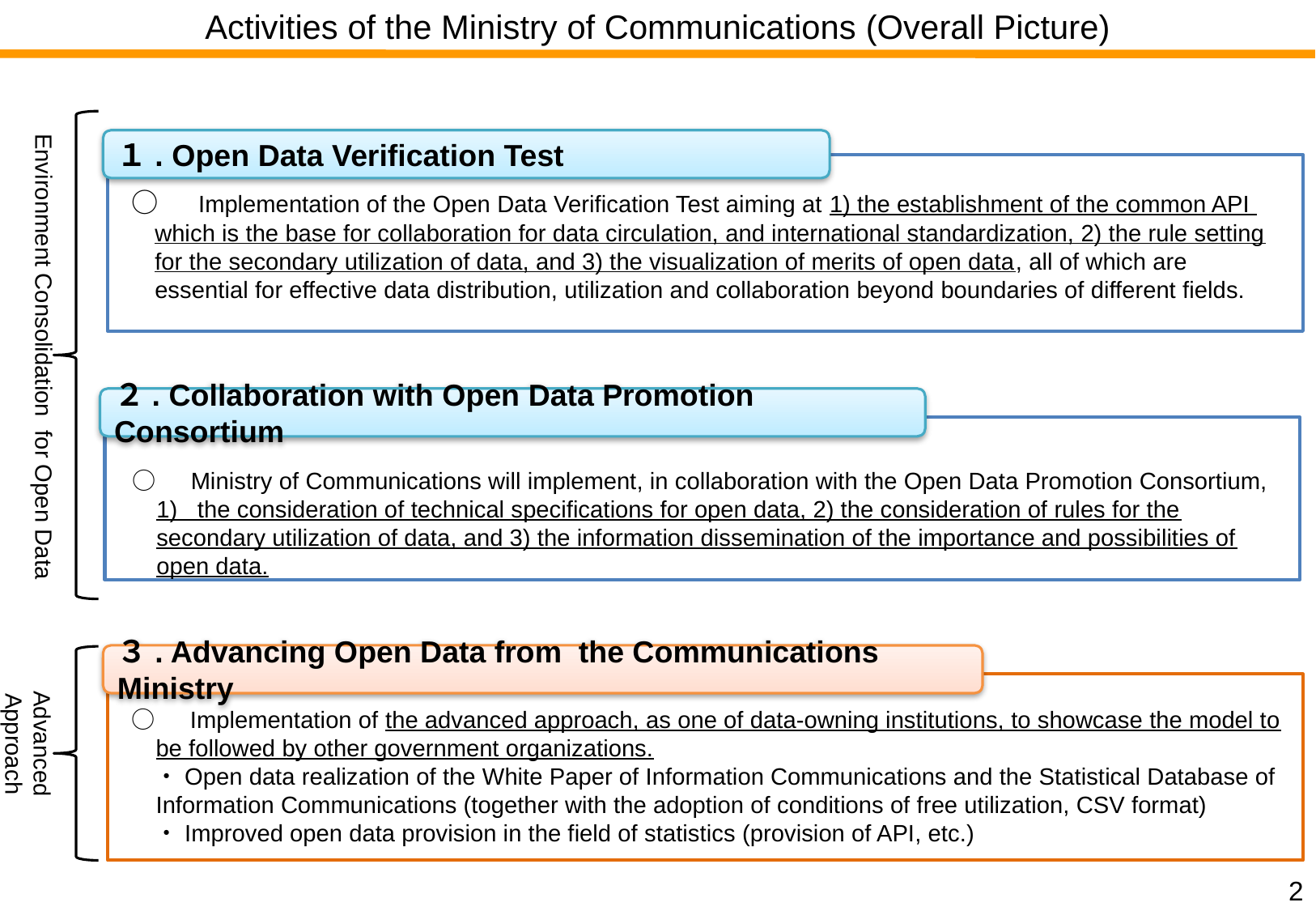

Activities of the Ministry of Communications (Overall Picture)

Environment Consolidation  for Open Data
１. Open Data Verification Test

○　Implementation of the Open Data Verification Test aiming at 1) the establishment of the common API  which is the base for collaboration for data circulation, and international standardization, 2) the rule setting for the secondary utilization of data, and 3) the visualization of merits of open data, all of which are essential for effective data distribution, utilization and collaboration beyond boundaries of different fields.
２. Collaboration with Open Data Promotion Consortium

○　Ministry of Communications will implement, in collaboration with the Open Data Promotion Consortium,  1)   the consideration of technical specifications for open data, 2) the consideration of rules for the secondary utilization of data, and 3) the information dissemination of the importance and possibilities of open data.
Advanced Approach
３. Advancing Open Data from  the Communications Ministry

○　Implementation of the advanced approach, as one of data-owning institutions, to showcase the model to be followed by other government organizations.
　・Open data realization of the White Paper of Information Communications and the Statistical Database of Information Communications (together with the adoption of conditions of free utilization, CSV format)
　・Improved open data provision in the field of statistics (provision of API, etc.)
2